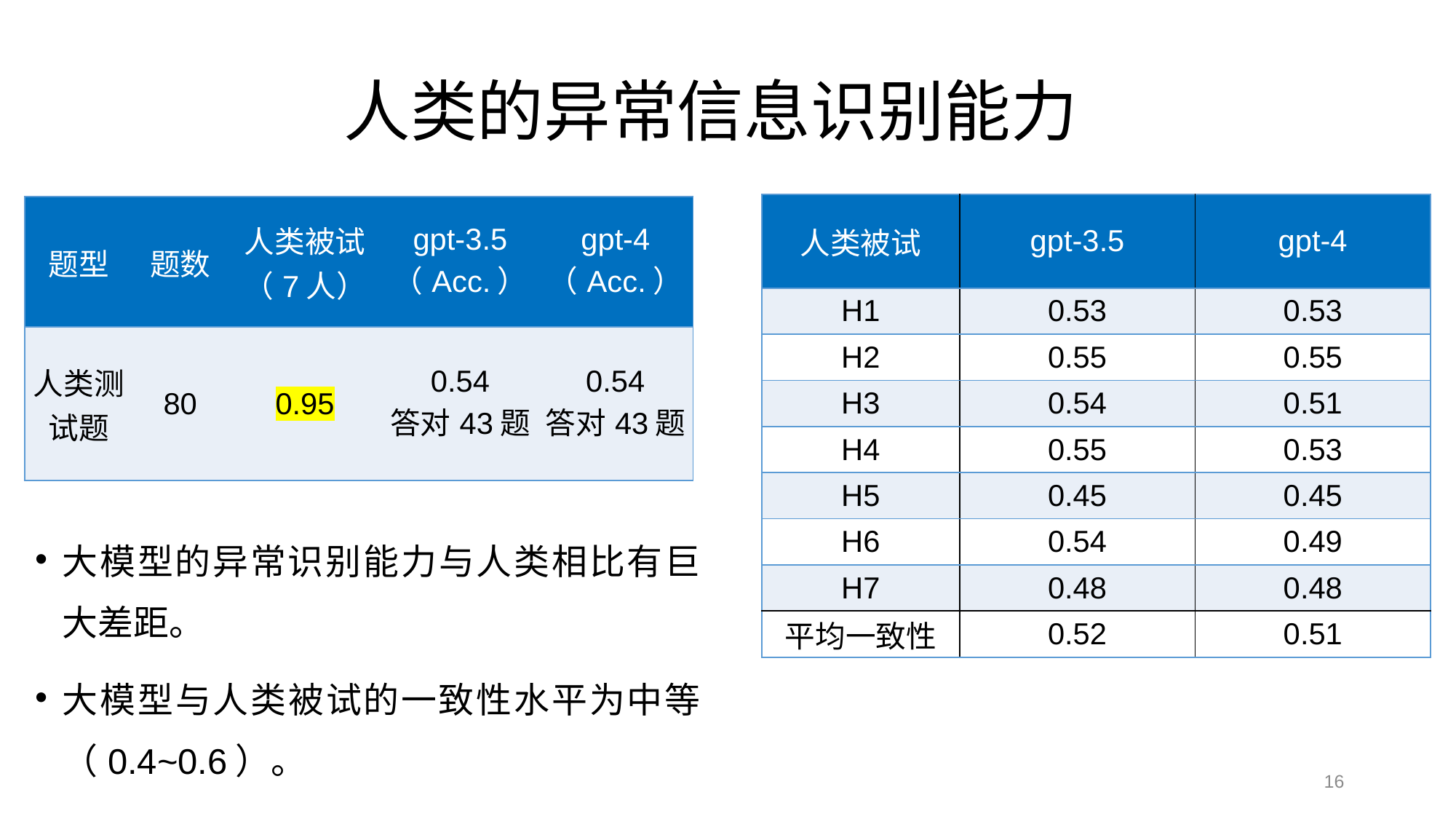

人类的异常信息识别能力
| 人类被试 | gpt-3.5 | gpt-4 |
| --- | --- | --- |
| H1 | 0.53 | 0.53 |
| H2 | 0.55 | 0.55 |
| H3 | 0.54 | 0.51 |
| H4 | 0.55 | 0.53 |
| H5 | 0.45 | 0.45 |
| H6 | 0.54 | 0.49 |
| H7 | 0.48 | 0.48 |
| 平均一致性 | 0.52 | 0.51 |
| 题型 | 题数 | 人类被试 （7人） | gpt-3.5 （Acc.） | gpt-4 （Acc.） |
| --- | --- | --- | --- | --- |
| 人类测试题 | 80 | 0.95 | 0.54 答对43题 | 0.54 答对43题 |
大模型的异常识别能力与人类相比有巨大差距。
大模型与人类被试的一致性水平为中等（0.4~0.6）。
16